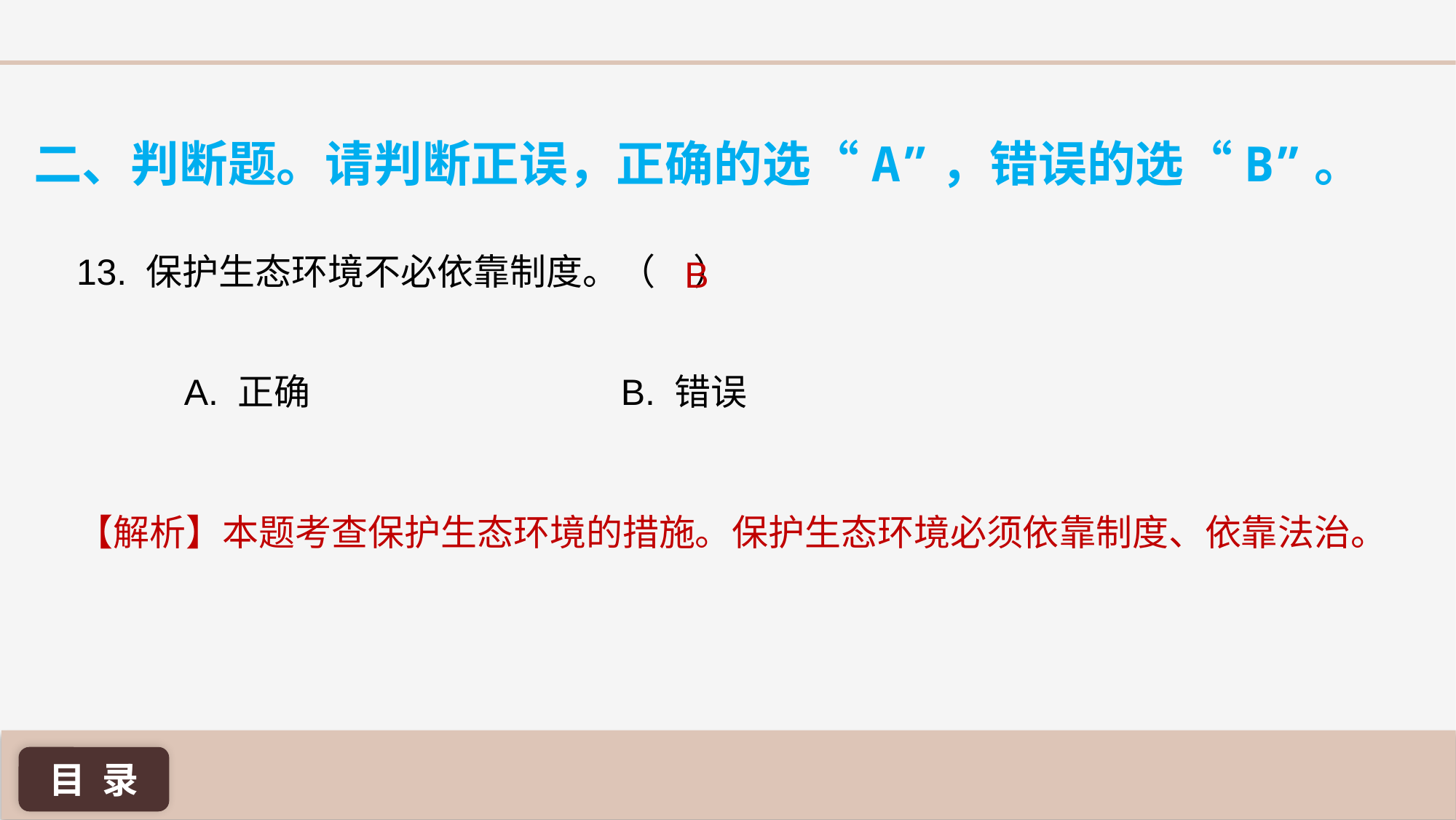

二、判断题。请判断正误，正确的选“A”，错误的选“B”。
13. 保护生态环境不必依靠制度。（ 	  ）
B
A. 正确 			B. 错误
【解析】本题考查保护生态环境的措施。保护生态环境必须依靠制度、依靠法治。